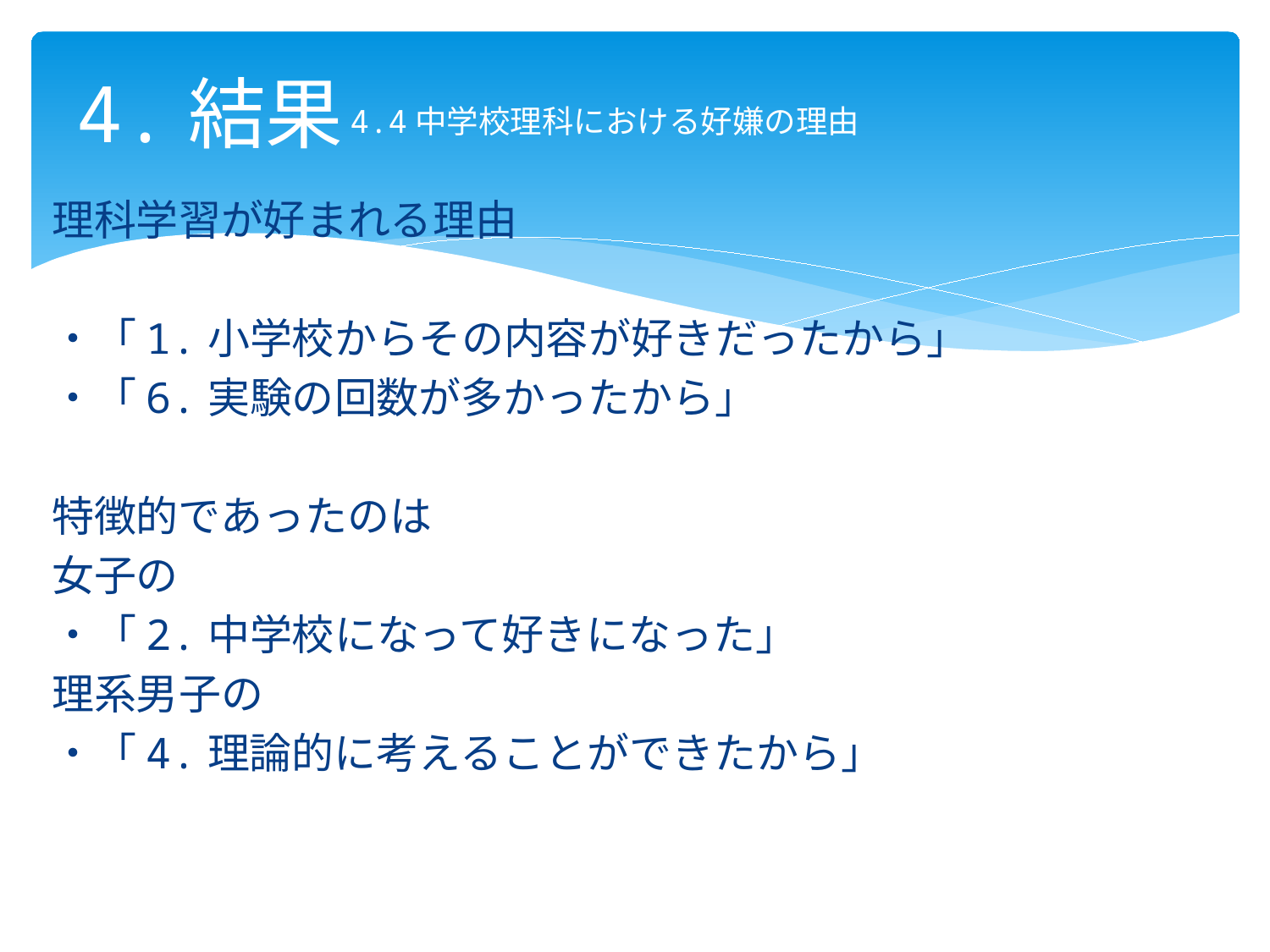

# 4.結果
4.4中学校理科における好嫌の理由

理科学習が好まれる理由

・「1.小学校からその内容が好きだったから」
・「6.実験の回数が多かったから」

特徴的であったのは
女子の
・「2.中学校になって好きになった」
理系男子の
・「4.理論的に考えることができたから」